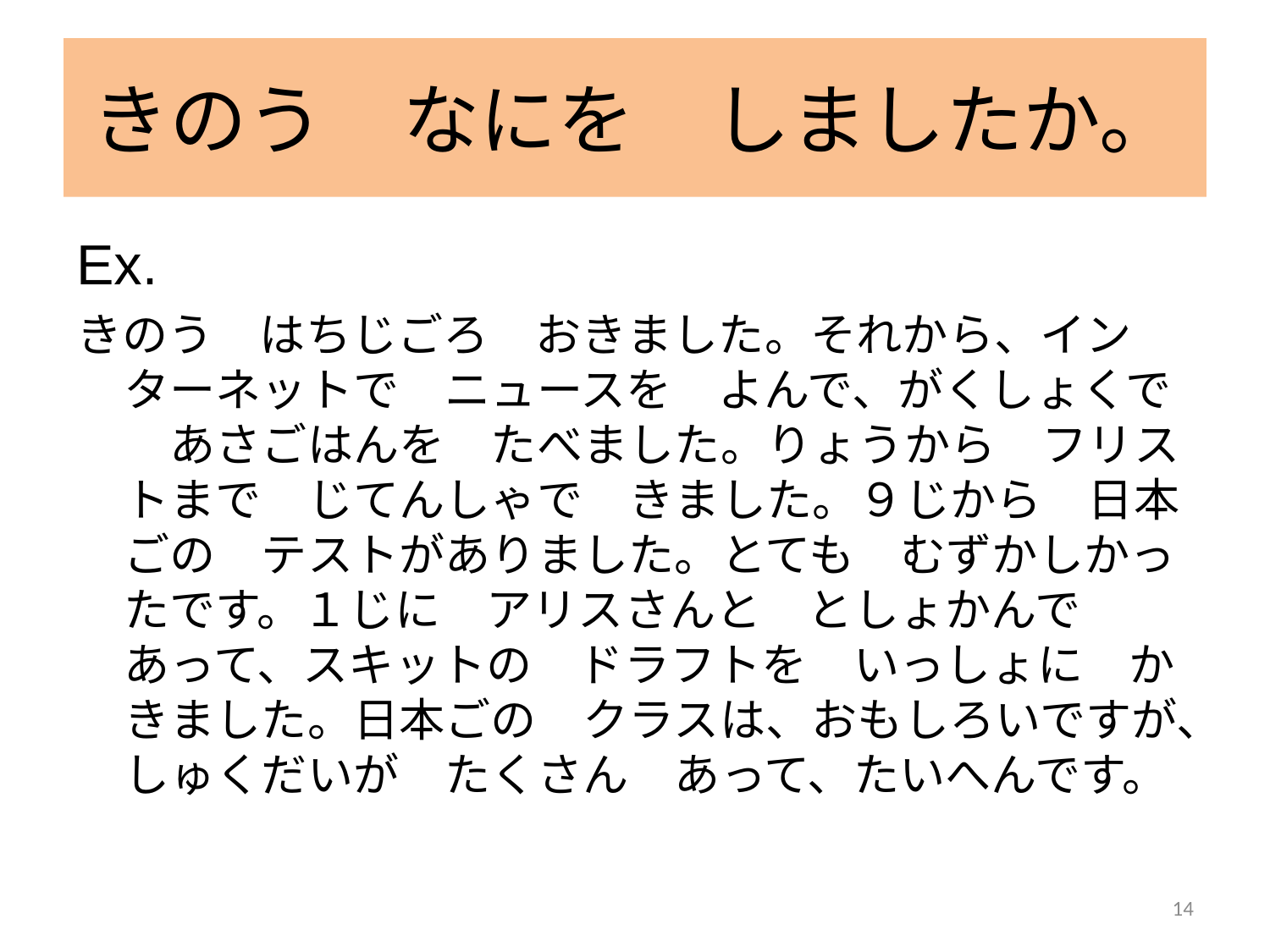

# きのう　なにを　しましたか。
Ex.
きのう　はちじごろ　おきました。それから、インターネットで　ニュースを　よんで、がくしょくで　あさごはんを　たべました。りょうから　フリストまで　じてんしゃで　きました。９じから　日本ごの　テストがありました。とても　むずかしかったです。１じに　アリスさんと　としょかんで　あって、スキットの　ドラフトを　いっしょに　かきました。日本ごの　クラスは、おもしろいですが、しゅくだいが　たくさん　あって、たいへんです。
14